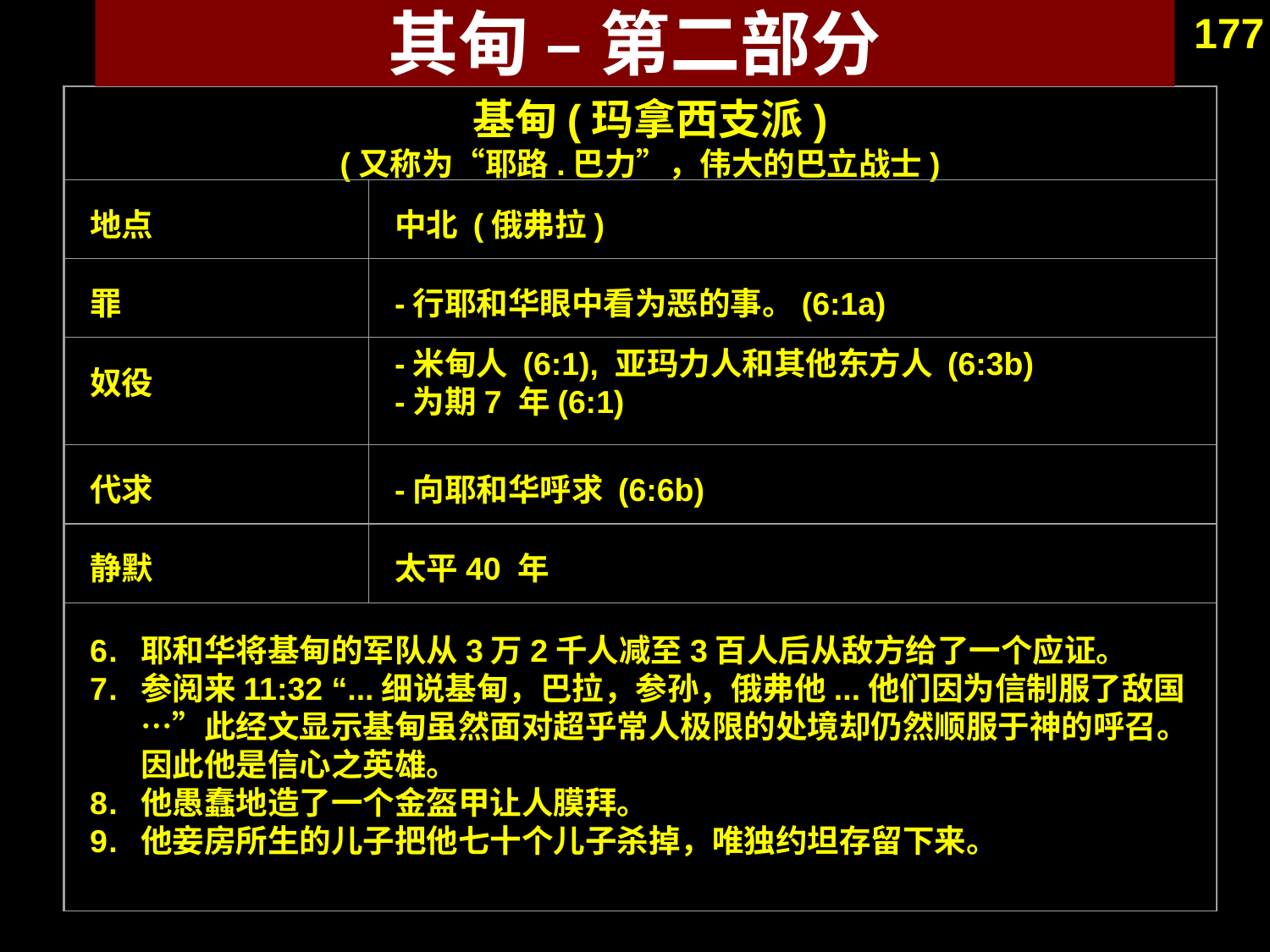

177
其甸 – 第二部分

 基甸(玛拿西支派)
(又称为“耶路.巴力”，伟大的巴立战士)

地点

中北 (俄弗拉)

罪

-行耶和华眼中看为恶的事。(6:1a)

奴役

-米甸人 (6:1), 亚玛力人和其他东方人 (6:3b)
-为期7 年(6:1)

代求

-向耶和华呼求 (6:6b)

静默

太平40 年

耶和华将基甸的军队从3万2千人减至3百人后从敌方给了一个应证。
参阅来11:32 “...细说基甸，巴拉，参孙，俄弗他...他们因为信制服了敌国…”此经文显示基甸虽然面对超乎常人极限的处境却仍然顺服于神的呼召。因此他是信心之英雄。
他愚蠢地造了一个金盔甲让人膜拜。
他妾房所生的儿子把他七十个儿子杀掉，唯独约坦存留下来。